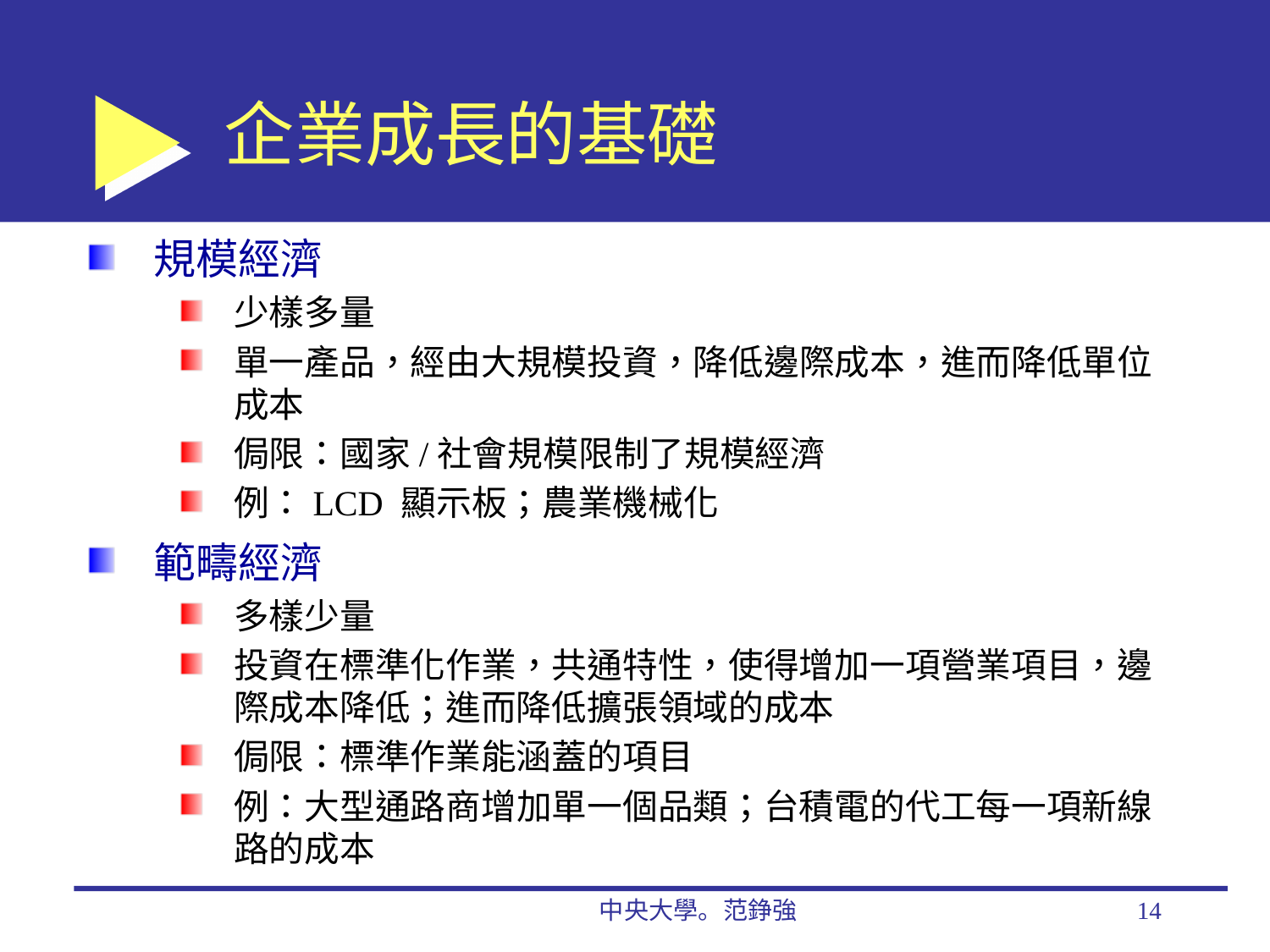

# 企業成長的基礎
規模經濟
少樣多量
單一產品，經由大規模投資，降低邊際成本，進而降低單位成本
侷限：國家/社會規模限制了規模經濟
例：LCD 顯示板；農業機械化
範疇經濟
多樣少量
投資在標準化作業，共通特性，使得增加一項營業項目，邊際成本降低；進而降低擴張領域的成本
侷限：標準作業能涵蓋的項目
例：大型通路商增加單一個品類；台積電的代工每一項新線路的成本

中央大學。范錚強
14